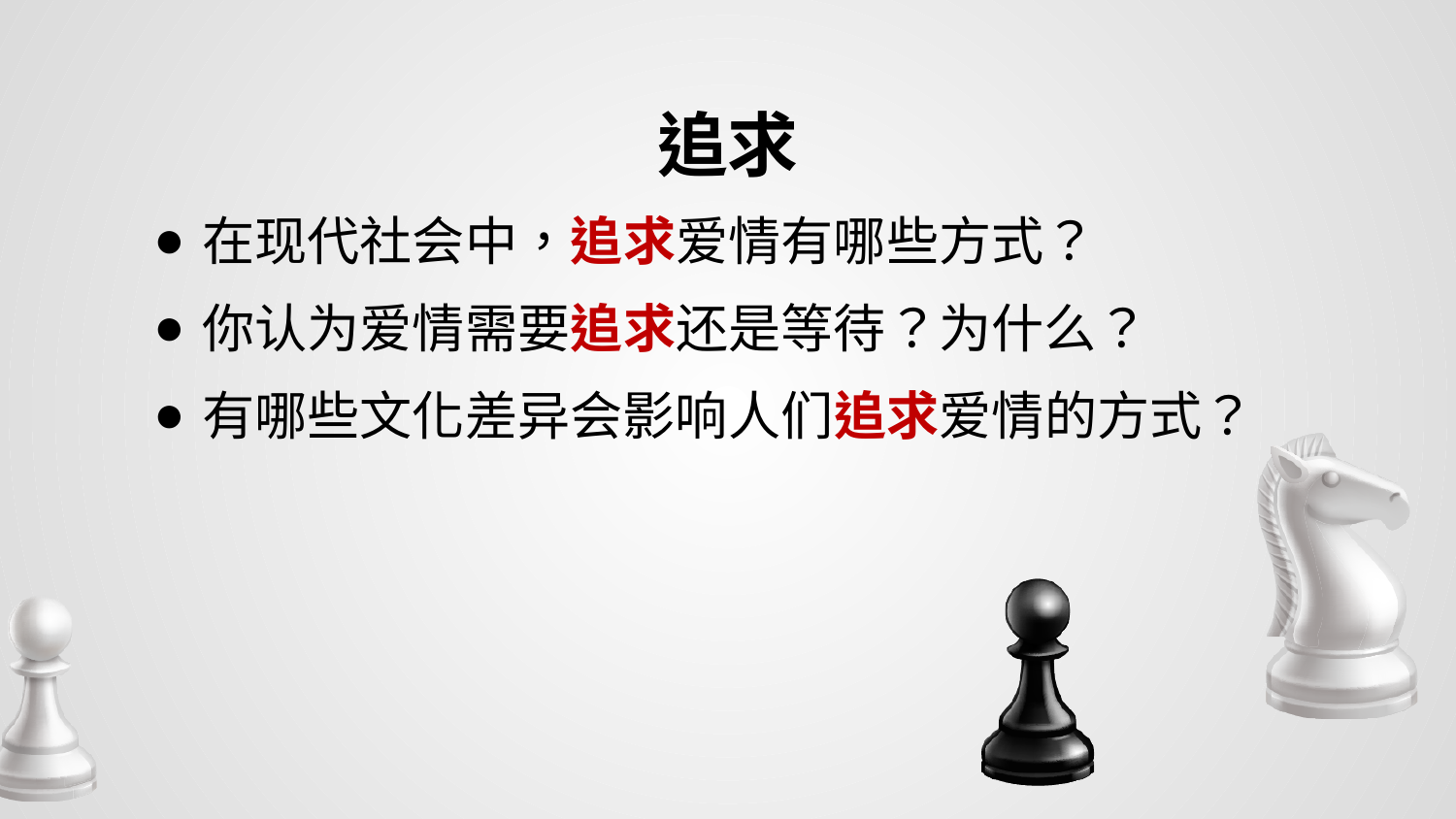

# 追求
在现代社会中，追求爱情有哪些方式？
你认为爱情需要追求还是等待？为什么？
有哪些文化差异会影响人们追求爱情的方式？